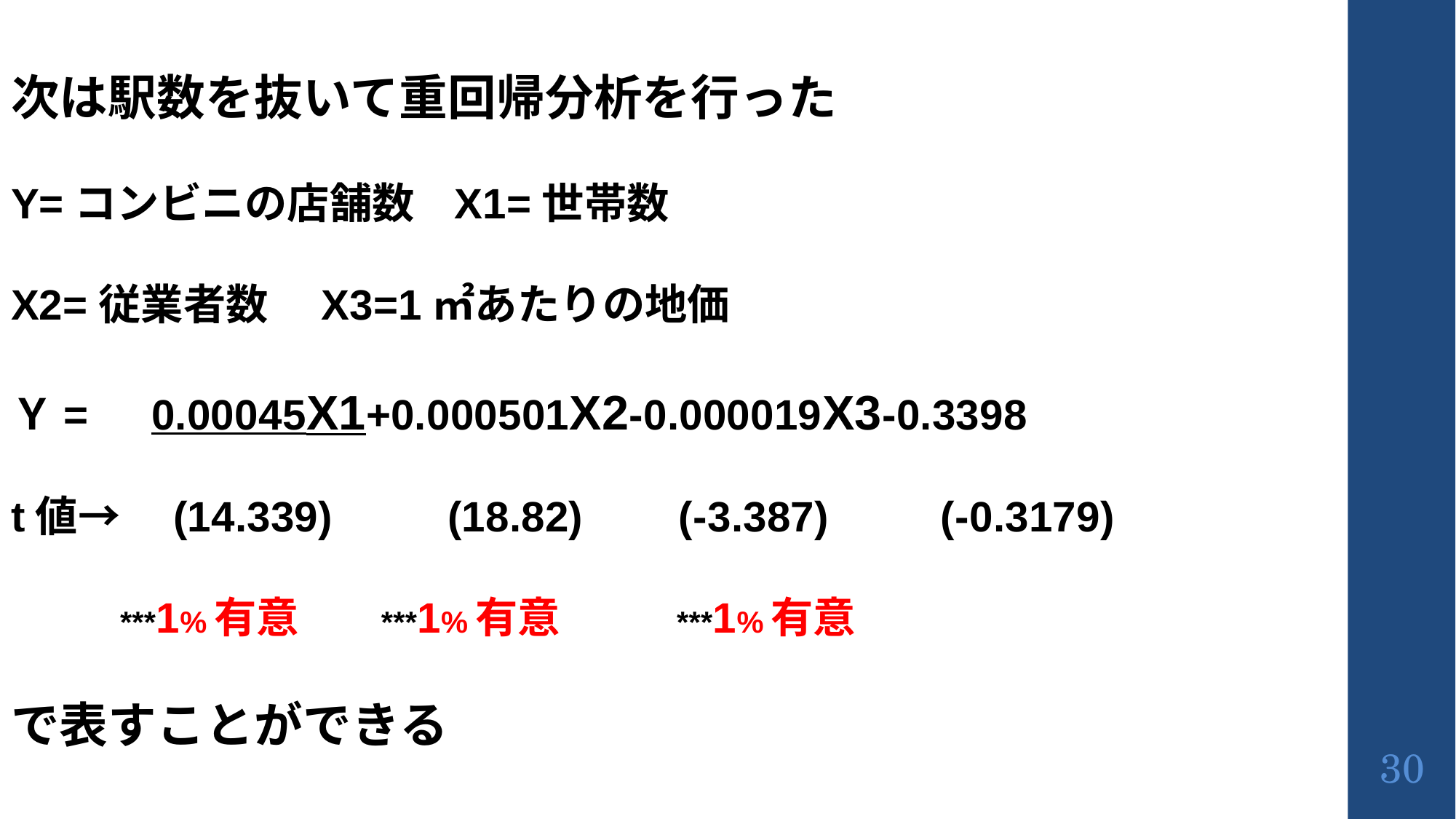

次は駅数を抜いて重回帰分析を行った
Y=コンビニの店舗数   X1=世帯数
X2=従業者数　X3=1㎡あたりの地価
Ｙ=　0.00045X1+0.000501X2-0.000019X3-0.3398
t値→　(14.339)      	(18.82)        (-3.387)    　(-0.3179)
 	***1%有意　　***1%有意　　　　***1%有意
で表すことができる

30